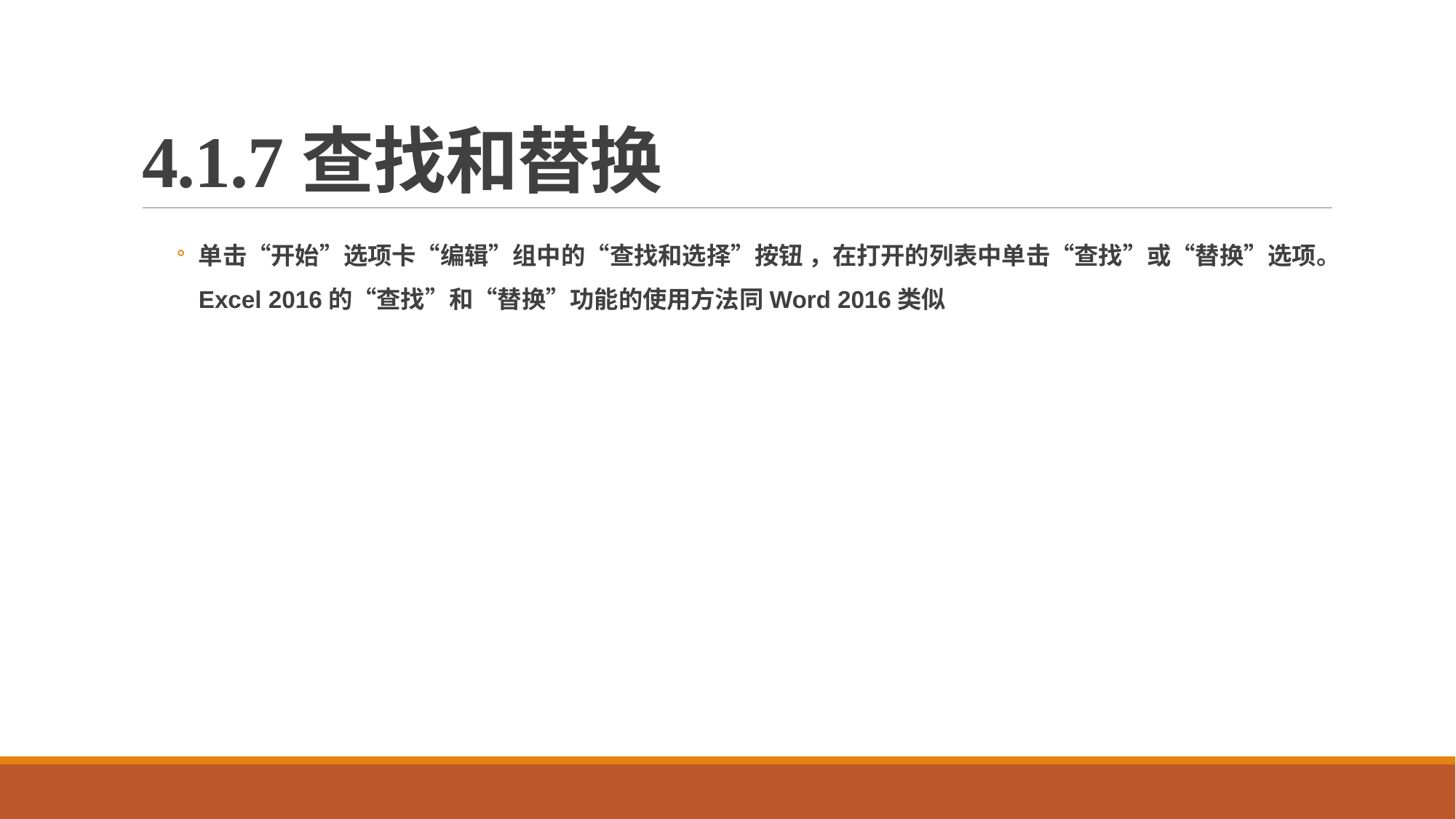

# 4.1.7查找和替换
单击“开始”选项卡“编辑”组中的“查找和选择”按钮 ，在打开的列表中单击“查找”或“替换”选项。Excel 2016的“查找”和“替换”功能的使用方法同Word 2016类似